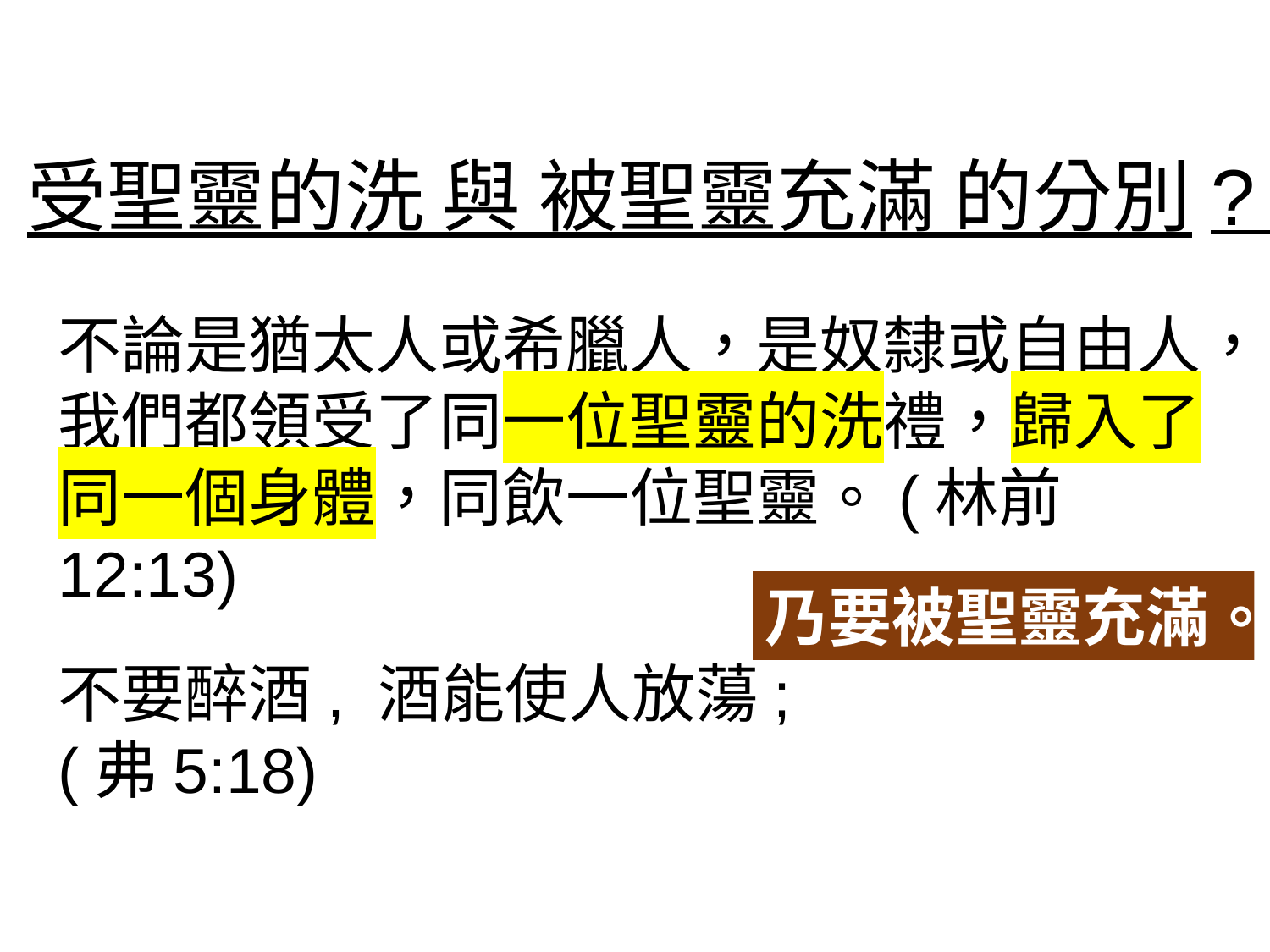

受聖靈的洗 與 被聖靈充滿 的分別?
不論是猶太人或希臘人，是奴隸或自由人，我們都領受了同一位聖靈的洗禮，歸入了同一個身體，同飲一位聖靈。(林前12:13)

不要醉酒, 酒能使人放蕩;
(弗5:18)
乃要被聖靈充滿。